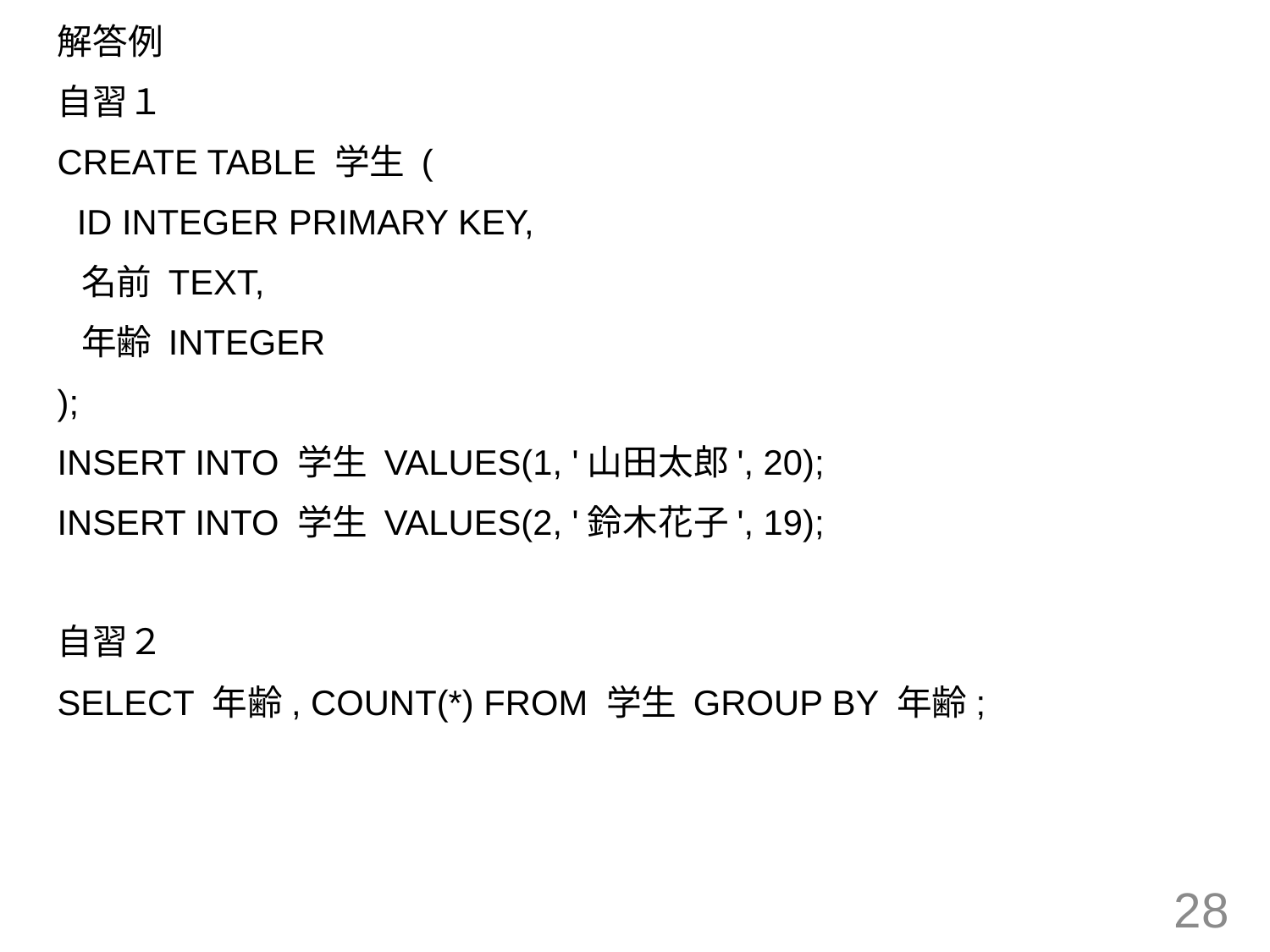

解答例
自習１
CREATE TABLE 学生 (
  ID INTEGER PRIMARY KEY,
  名前 TEXT,
  年齢 INTEGER
);
INSERT INTO 学生 VALUES(1, '山田太郎', 20);
INSERT INTO 学生 VALUES(2, '鈴木花子', 19);

自習２
SELECT 年齢, COUNT(*) FROM 学生 GROUP BY 年齢;
28